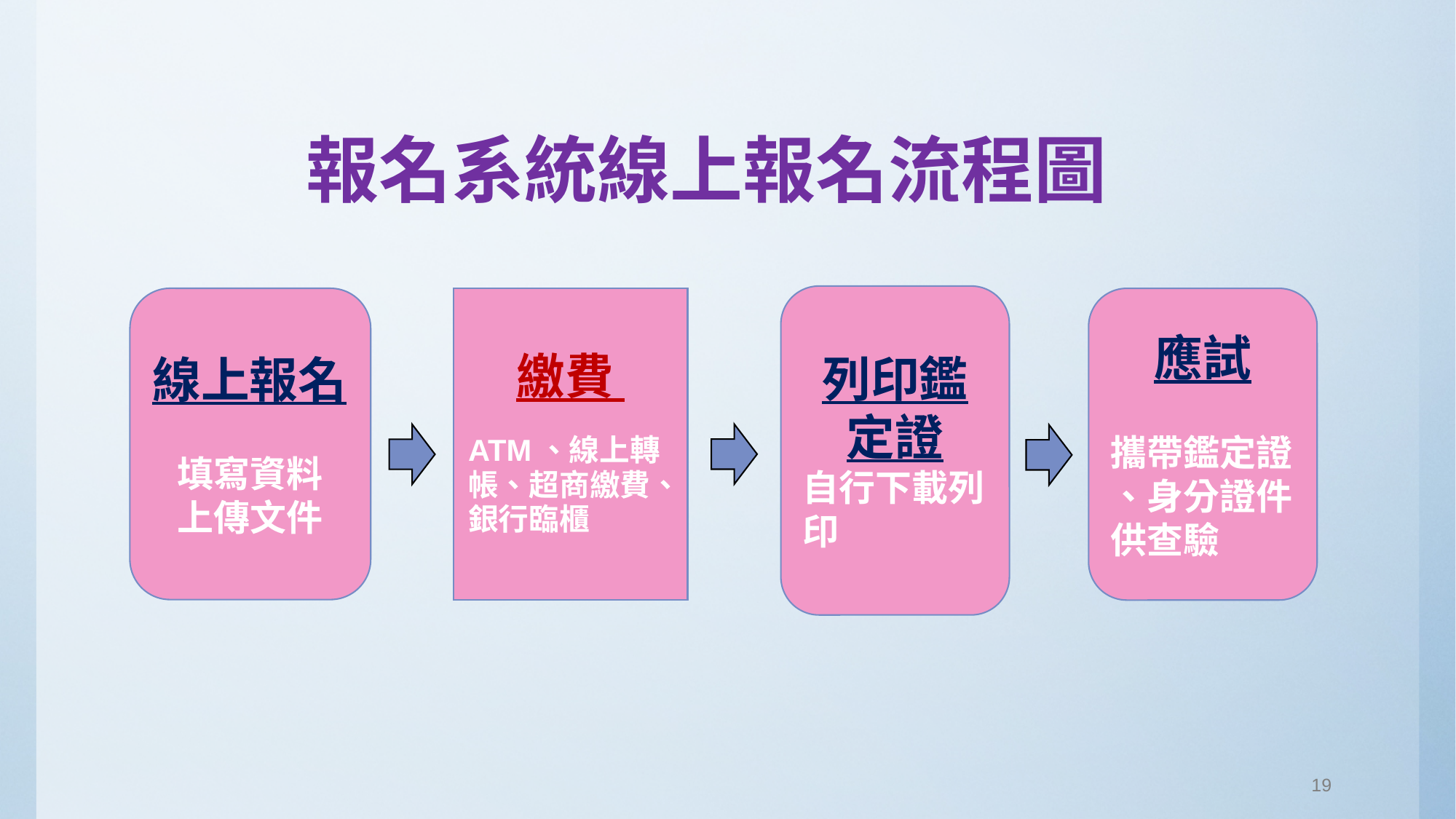

# 報名系統線上報名流程圖
列印鑑定證
自行下載列印
線上報名

填寫資料
上傳文件
繳費
ATM、線上轉帳、超商繳費、銀行臨櫃
應試

攜帶鑑定證
、身分證件供查驗

19